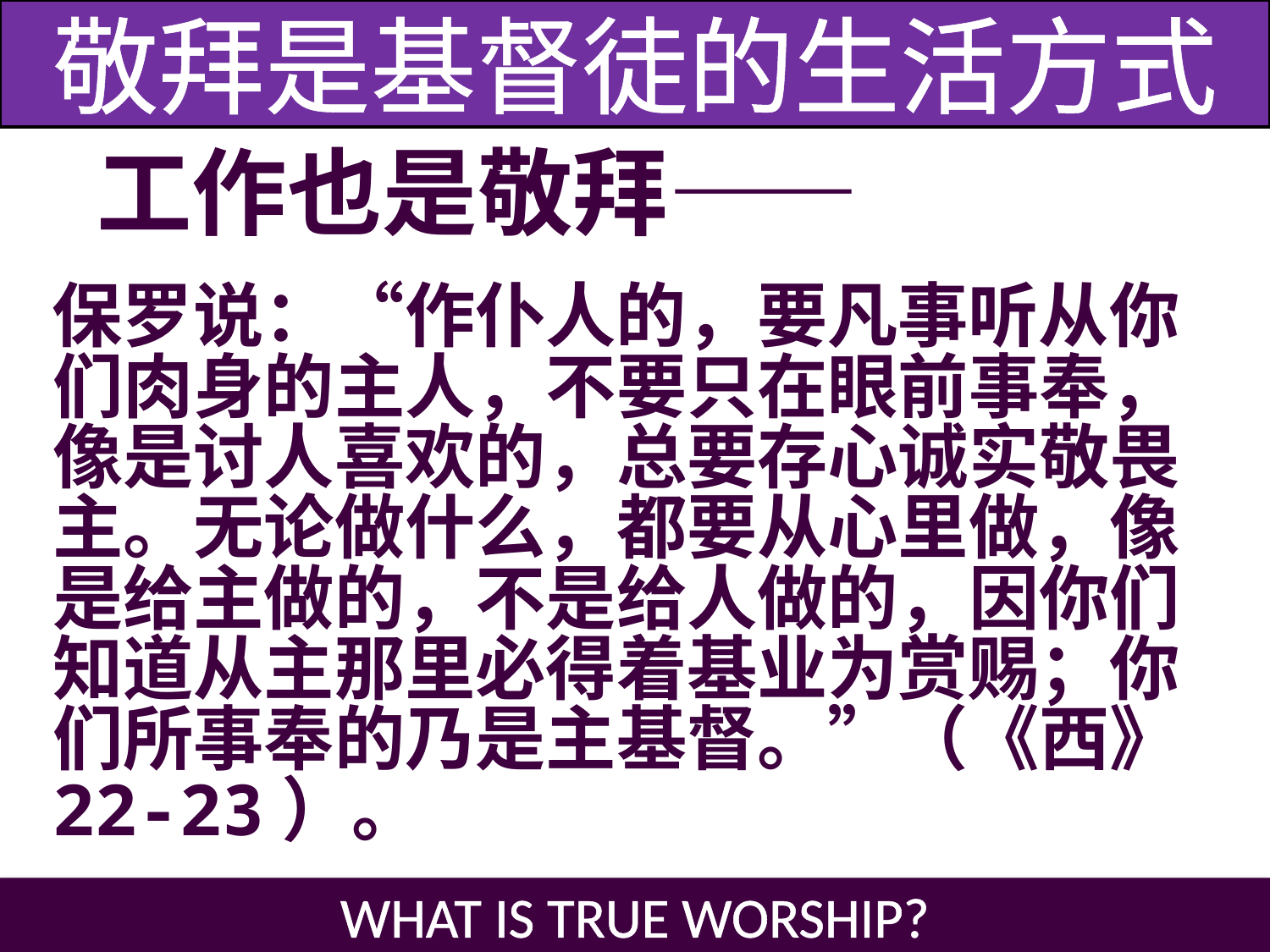

敬拜是基督徒的生活方式
 工作也是敬拜——

保罗说：“作仆人的，要凡事听从你们肉身的主人，不要只在眼前事奉，像是讨人喜欢的，总要存心诚实敬畏主。无论做什么，都要从心里做，像是给主做的，不是给人做的，因你们知道从主那里必得着基业为赏赐；你们所事奉的乃是主基督。”（《西》22-23）。

WHAT IS TRUE WORSHIP?